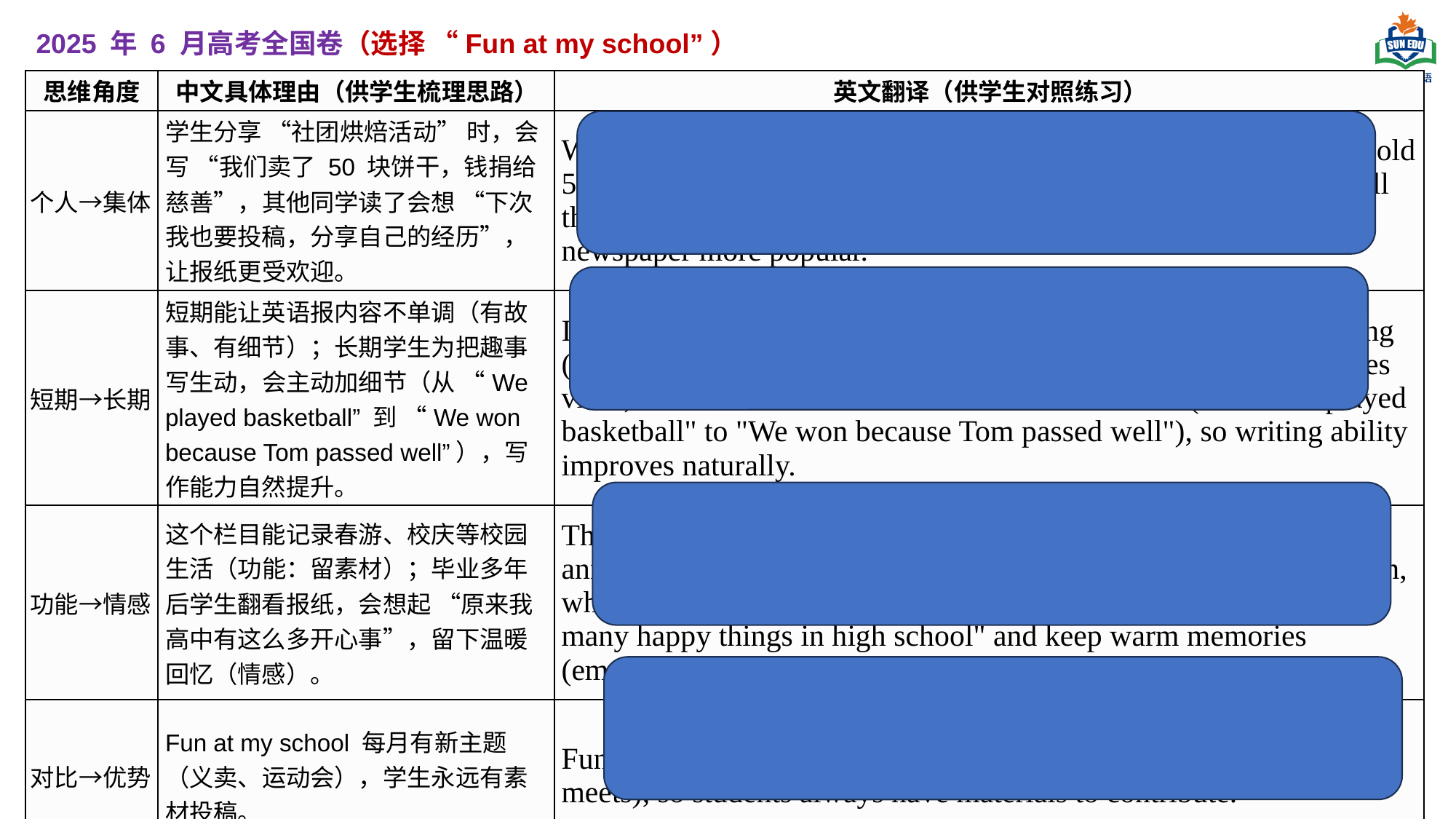

2025 年 6 月高考全国卷（选择 “Fun at my school”）
| 思维角度 | 中文具体理由（供学生梳理思路） | 英文翻译（供学生对照练习） |
| --- | --- | --- |
| 个人→集体 | 学生分享 “社团烘焙活动” 时，会写 “我们卖了 50 块饼干，钱捐给慈善”，其他同学读了会想 “下次我也要投稿，分享自己的经历”，让报纸更受欢迎。 | When students share "club baking activities", they will write "We sold 50 cookies and donated the money to charity"; other classmates will think "I want to contribute next time" after reading, making the newspaper more popular. |
| 短期→长期 | 短期能让英语报内容不单调（有故事、有细节）；长期学生为把趣事写生动，会主动加细节（从 “We played basketball” 到 “We won because Tom passed well”），写作能力自然提升。 | In the short term, it makes the English newspaper content not boring (with stories and details); in the long run, to make interesting stories vivid, students will take the initiative to add details (from "We played basketball" to "We won because Tom passed well"), so writing ability improves naturally. |
| 功能→情感 | 这个栏目能记录春游、校庆等校园生活（功能：留素材）；毕业多年后学生翻看报纸，会想起 “原来我高中有这么多开心事”，留下温暖回忆（情感）。 | This column can record campus life like spring trips and school anniversaries (function: keep materials); many years after graduation, when students read the newspaper, they will remember "I had so many happy things in high school" and keep warm memories (emotion). |
| 对比→优势 | Fun at my school 每月有新主题（义卖、运动会），学生永远有素材投稿。 | Fun at my school has new themes every month (charity sales, sports meets), so students always have materials to contribute. |